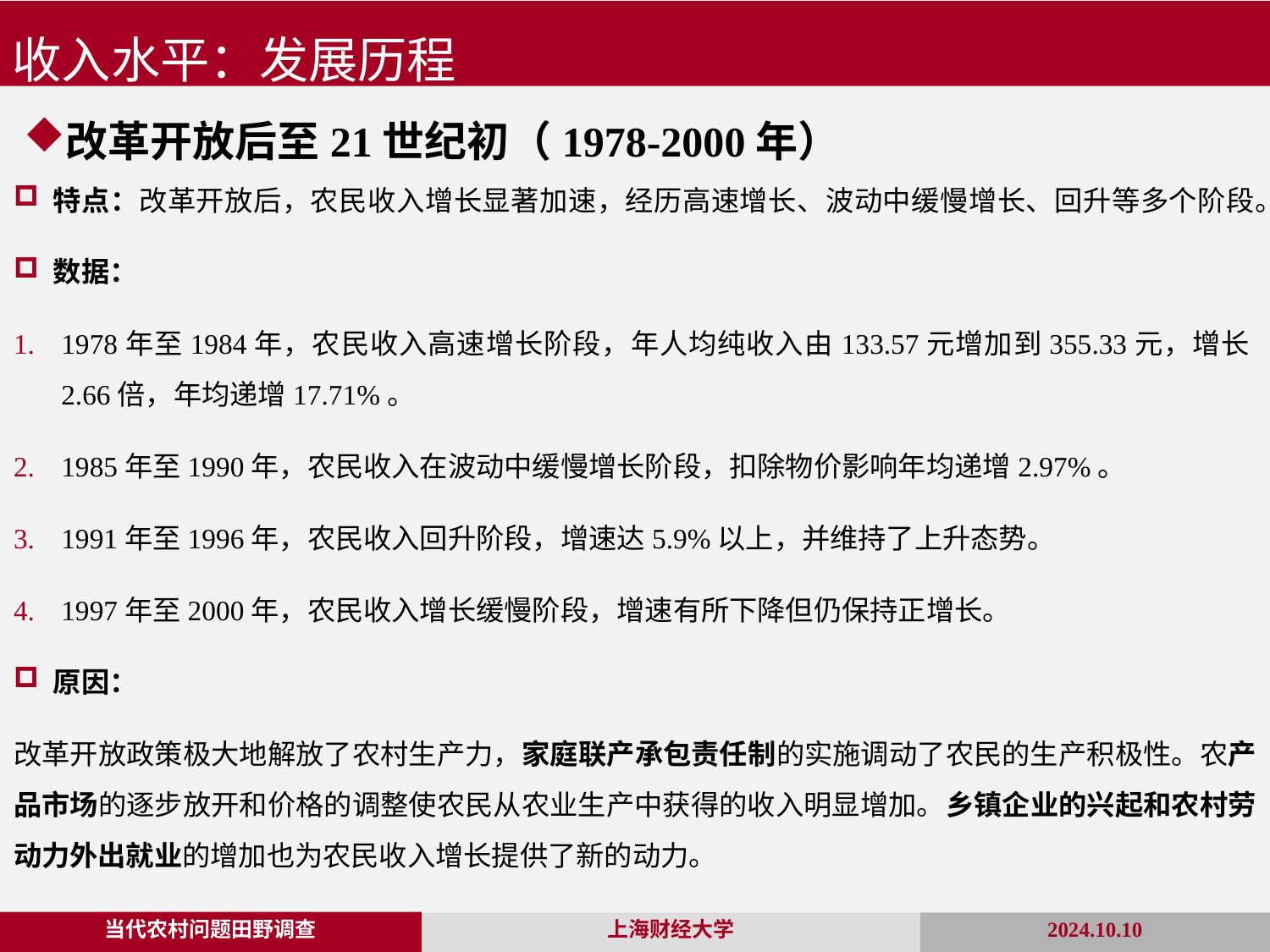

收入水平：发展历程
改革开放后至21世纪初（1978-2000年）
特点：改革开放后，农民收入增长显著加速，经历高速增长、波动中缓慢增长、回升等多个阶段。
数据：
1978年至1984年，农民收入高速增长阶段，年人均纯收入由133.57元增加到355.33元，增长2.66倍，年均递增17.71%。
1985年至1990年，农民收入在波动中缓慢增长阶段，扣除物价影响年均递增2.97%。
1991年至1996年，农民收入回升阶段，增速达5.9%以上，并维持了上升态势。
1997年至2000年，农民收入增长缓慢阶段，增速有所下降但仍保持正增长。
原因：
改革开放政策极大地解放了农村生产力，家庭联产承包责任制的实施调动了农民的生产积极性。农产品市场的逐步放开和价格的调整使农民从农业生产中获得的收入明显增加。乡镇企业的兴起和农村劳动力外出就业的增加也为农民收入增长提供了新的动力。
当代农村问题田野调查
2024.10.10
上海财经大学